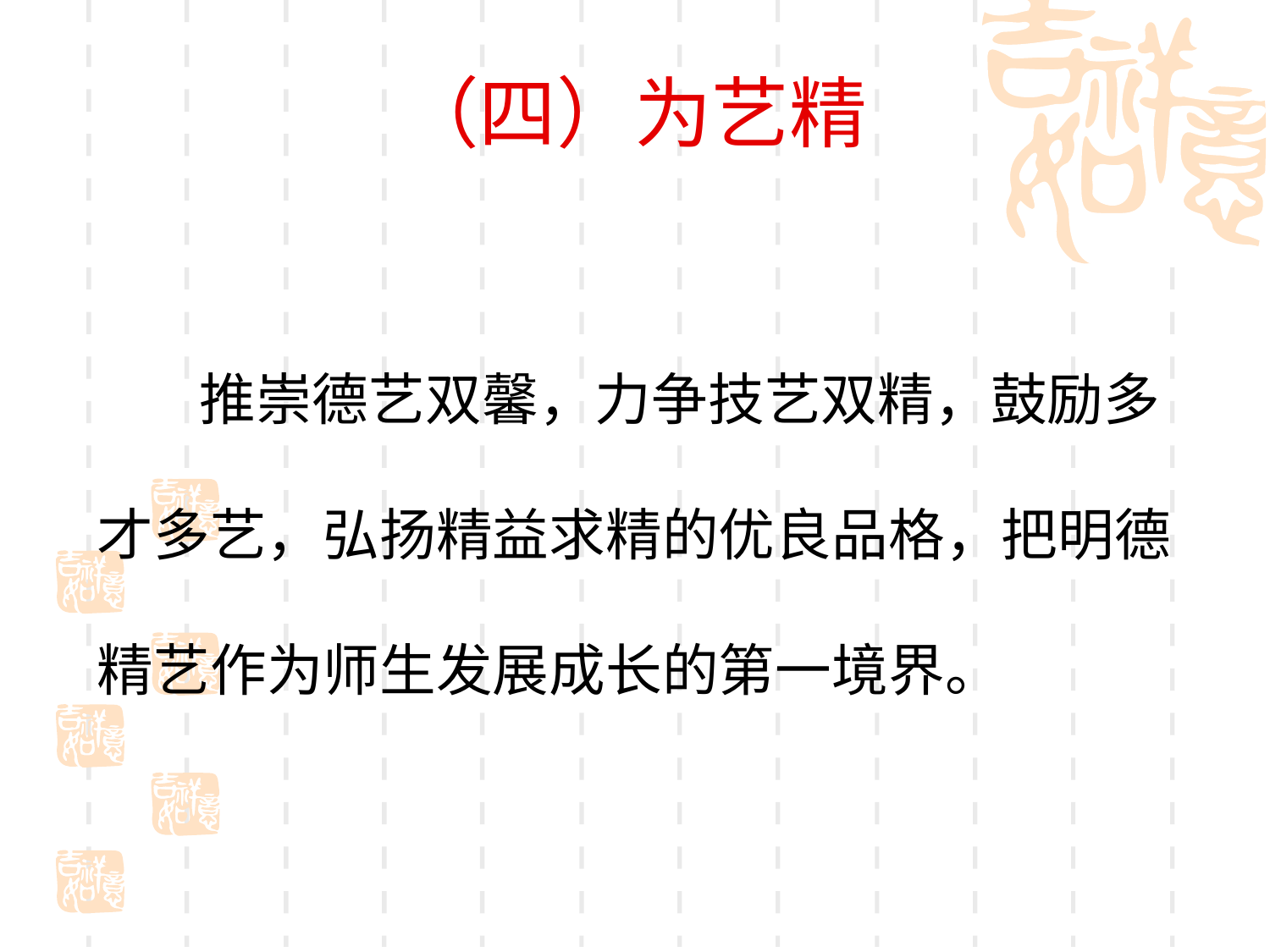

# （四）为艺精

       推崇德艺双馨，力争技艺双精，鼓励多才多艺，弘扬精益求精的优良品格，把明德精艺作为师生发展成长的第一境界。